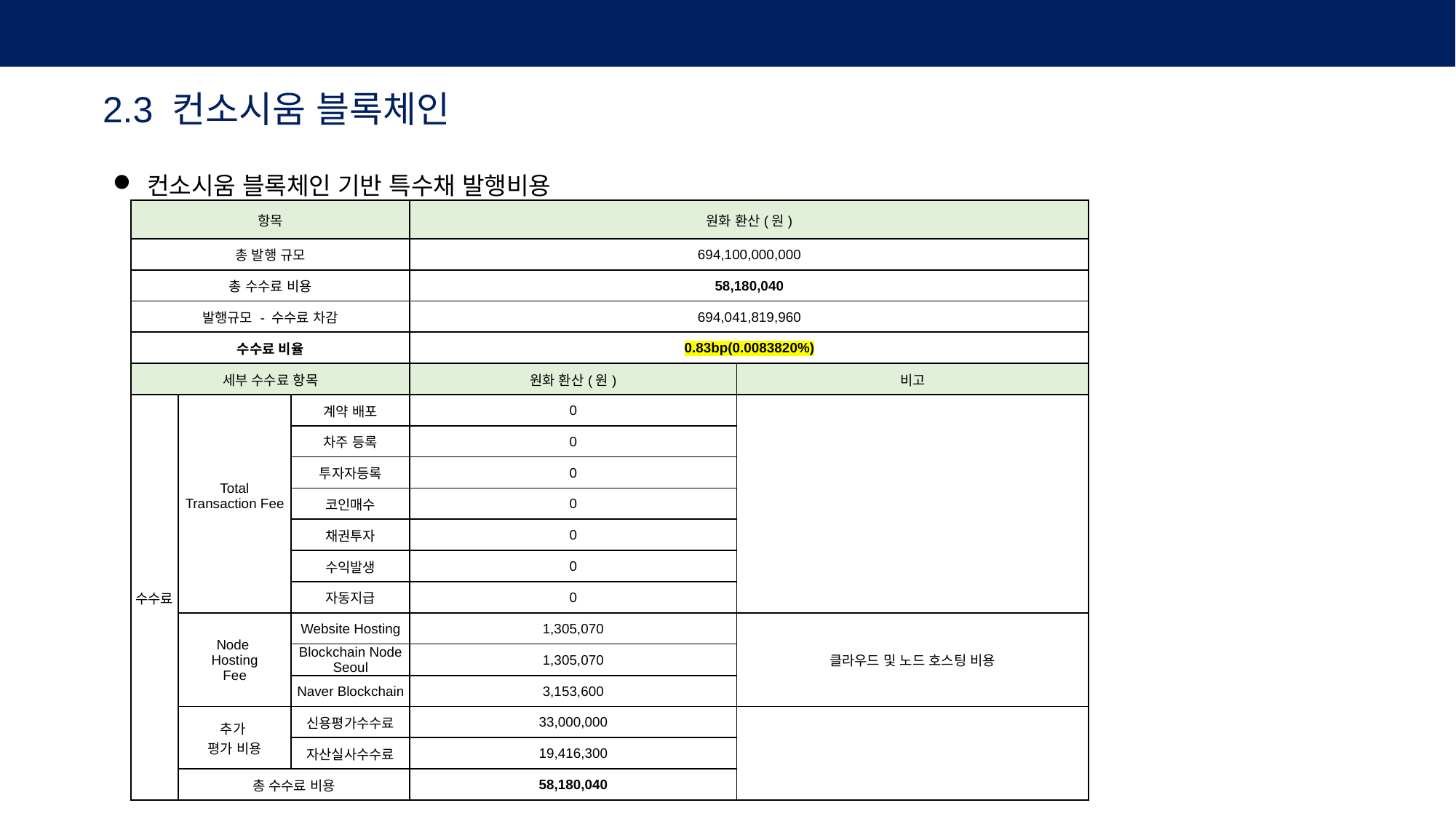

4. 채권토큰화 발행비용 실증분석
2.3 컨소시움 블록체인

컨소시움 블록체인 기반 특수채 발행비용
| 항목 |  |  | 원화 환산(원) |  |
| --- | --- | --- | --- | --- |
| 총 발행 규모 |  |  | 694,100,000,000 |  |
| 총 수수료 비용 |  |  | 58,180,040 |  |
| 발행규모 - 수수료 차감 |  |  | 694,041,819,960 |  |
| 수수료 비율 |  |  | 0.83bp(0.0083820%) |  |
| 세부 수수료 항목 |  |  | 원화 환산(원) | 비고 |
| 수수료 | Total Transaction Fee | 계약 배포 | 0 |  |
|  |  | 차주 등록 | 0 |  |
|  |  | 투자자등록 | 0 |  |
|  |  | 코인매수 | 0 |  |
|  |  | 채권투자 | 0 |  |
|  |  | 수익발생 | 0 |  |
|  |  | 자동지급 | 0 |  |
|  | Node Hosting Fee | Website Hosting | 1,305,070 | 클라우드 및 노드 호스팅 비용 |
|  |  | Blockchain Node Seoul | 1,305,070 |  |
|  |  | Naver Blockchain | 3,153,600 |  |
|  | 추가 평가 비용 | 신용평가수수료 | 33,000,000 |  |
|  |  | 자산실사수수료 | 19,416,300 |  |
|  | 총 수수료 비용 |  | 58,180,040 |  |